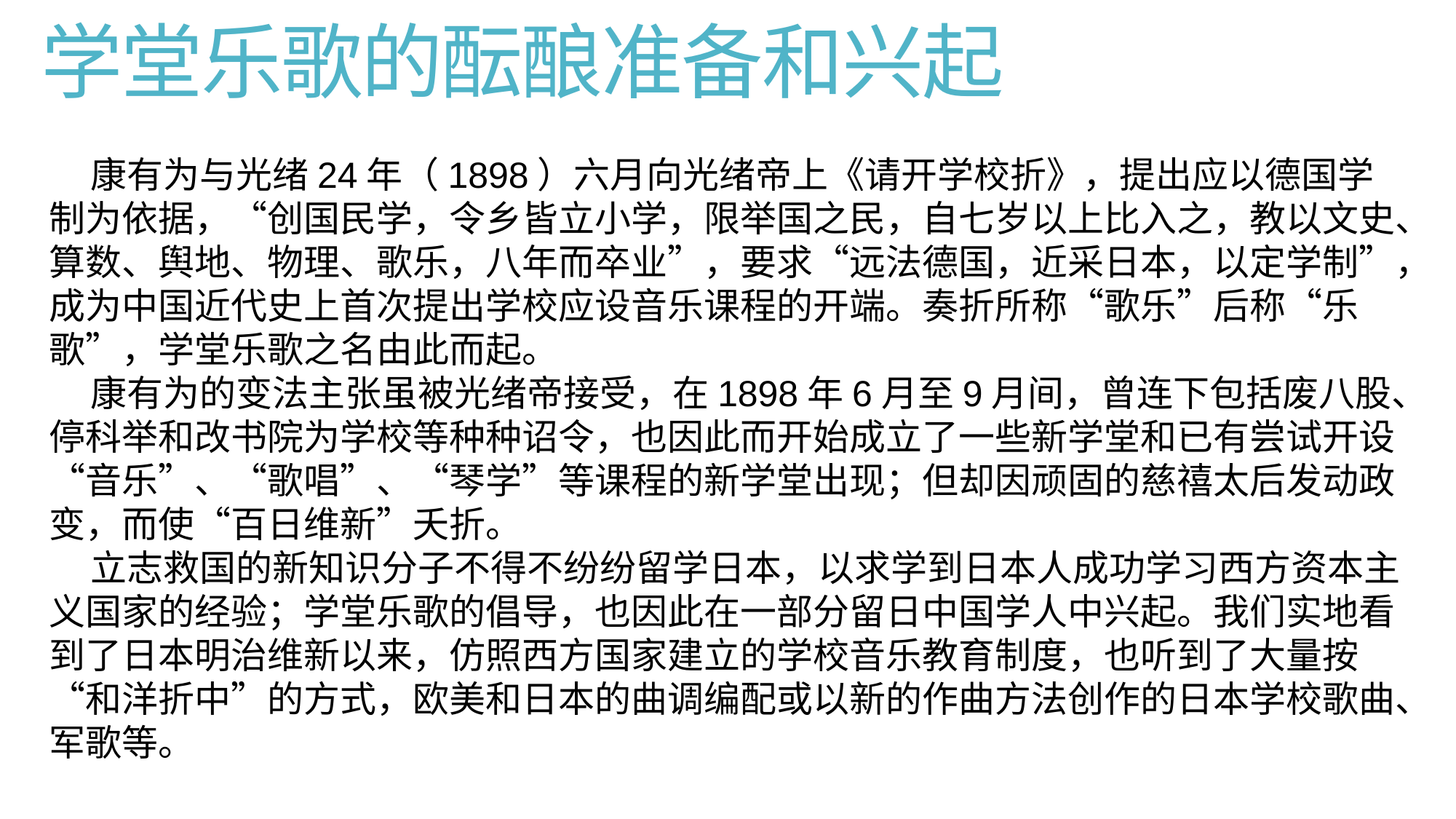

# 学堂乐歌的酝酿准备和兴起
    康有为与光绪24年（1898）六月向光绪帝上《请开学校折》，提出应以德国学制为依据，“创国民学，令乡皆立小学，限举国之民，自七岁以上比入之，教以文史、算数、舆地、物理、歌乐，八年而卒业”，要求“远法德国，近采日本，以定学制”，成为中国近代史上首次提出学校应设音乐课程的开端。奏折所称“歌乐”后称“乐歌”，学堂乐歌之名由此而起。
    康有为的变法主张虽被光绪帝接受，在1898年6月至9月间，曾连下包括废八股、停科举和改书院为学校等种种诏令，也因此而开始成立了一些新学堂和已有尝试开设“音乐”、“歌唱”、“琴学”等课程的新学堂出现；但却因顽固的慈禧太后发动政变，而使“百日维新”夭折。
    立志救国的新知识分子不得不纷纷留学日本，以求学到日本人成功学习西方资本主义国家的经验；学堂乐歌的倡导，也因此在一部分留日中国学人中兴起。我们实地看到了日本明治维新以来，仿照西方国家建立的学校音乐教育制度，也听到了大量按“和洋折中”的方式，欧美和日本的曲调编配或以新的作曲方法创作的日本学校歌曲、军歌等。